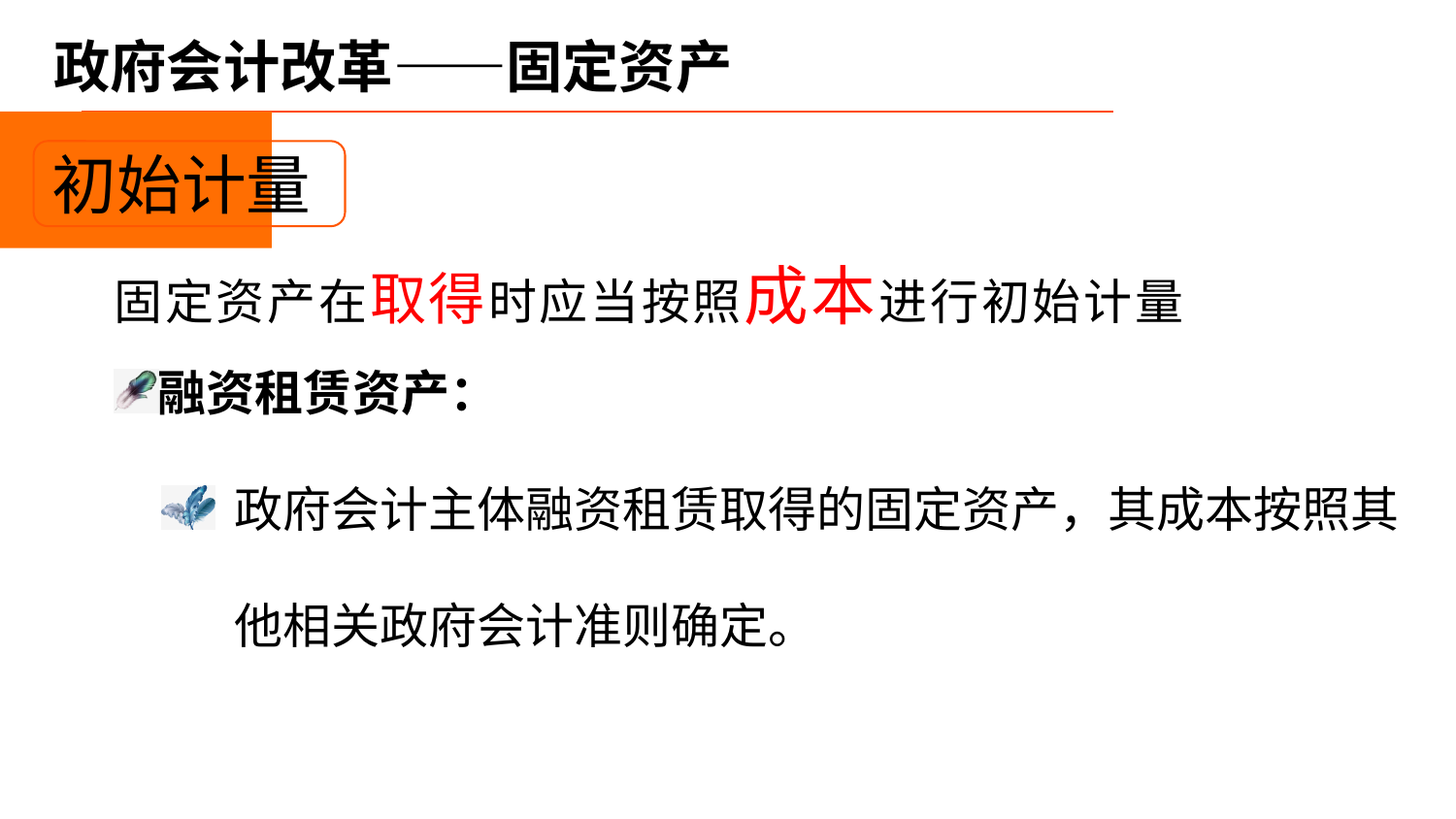

# 政府会计改革——固定资产

初始计量
固定资产在取得时应当按照成本进行初始计量
融资租赁资产：
政府会计主体融资租赁取得的固定资产，其成本按照其他相关政府会计准则确定。
例：4